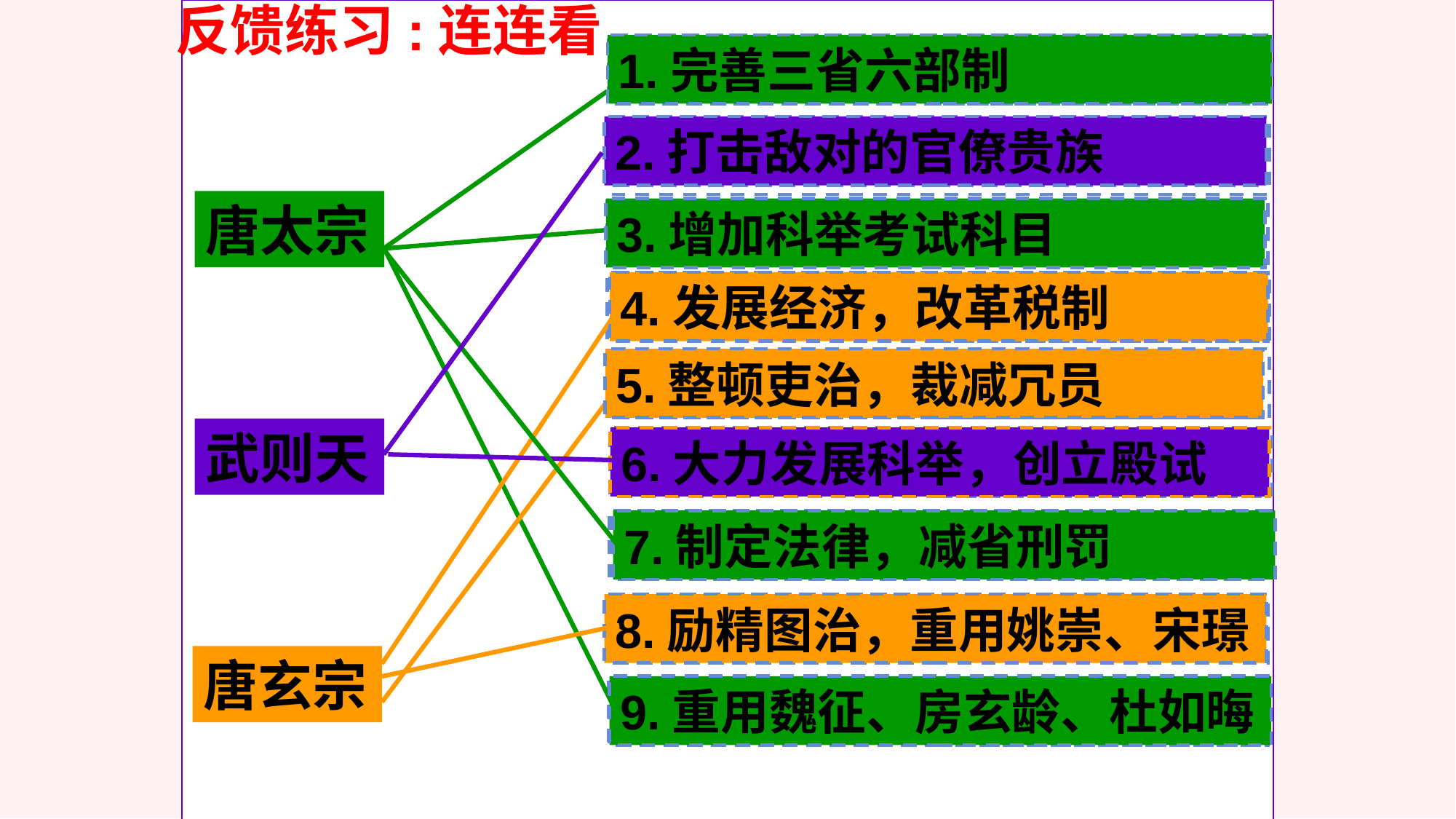

反馈练习:连连看
1.完善三省六部制
1.完善三省六部制

2.打击敌对的官僚贵族
2.打击敌对的官僚贵族

唐太宗
3.增加科举考试科目
3.增加科举考试科目

4.发展经济，改革税制
4.发展经济，改革税制

5.整顿吏治，裁减冗员
5.整顿吏治，裁减冗员

武则天
6.大力发展科举，创立殿试
6.大力发展科举，创立殿试

7.制定法律，减省刑罚
7.制定法律，减省刑罚
8.励精图治，重用姚崇、宋璟
8.励精图治，重用姚崇、宋璟

唐玄宗
9.重用魏征、房玄龄、杜如晦
9.重用魏征、房玄龄、杜如晦